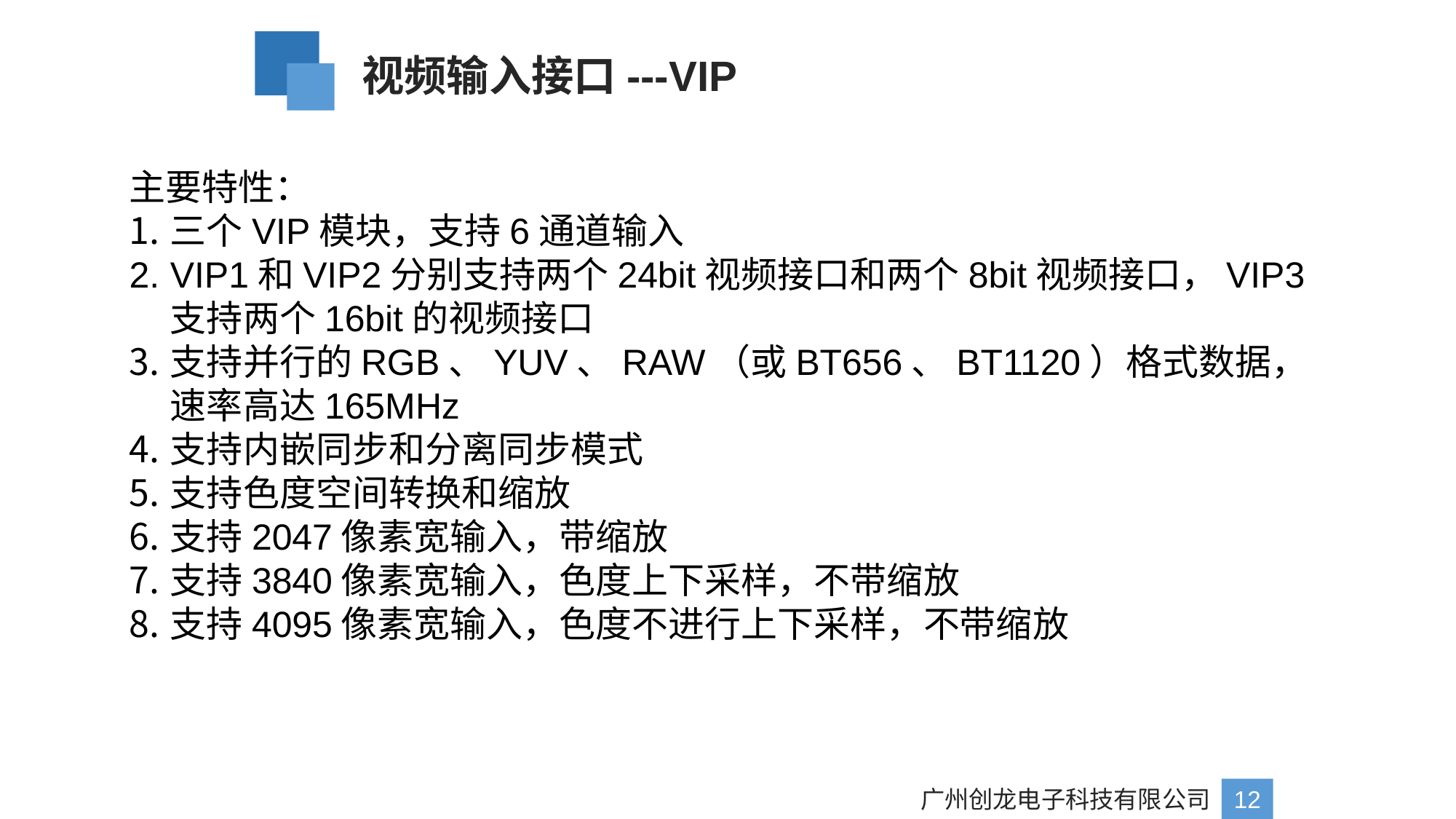

视频输入接口---VIP
主要特性：
三个VIP模块，支持6通道输入
VIP1和VIP2分别支持两个24bit视频接口和两个8bit视频接口，VIP3支持两个16bit的视频接口
支持并行的RGB、YUV、RAW（或BT656、BT1120）格式数据，速率高达165MHz
支持内嵌同步和分离同步模式
支持色度空间转换和缩放
支持2047像素宽输入，带缩放
支持3840像素宽输入，色度上下采样，不带缩放
支持4095像素宽输入，色度不进行上下采样，不带缩放
广州创龙电子科技有限公司
12